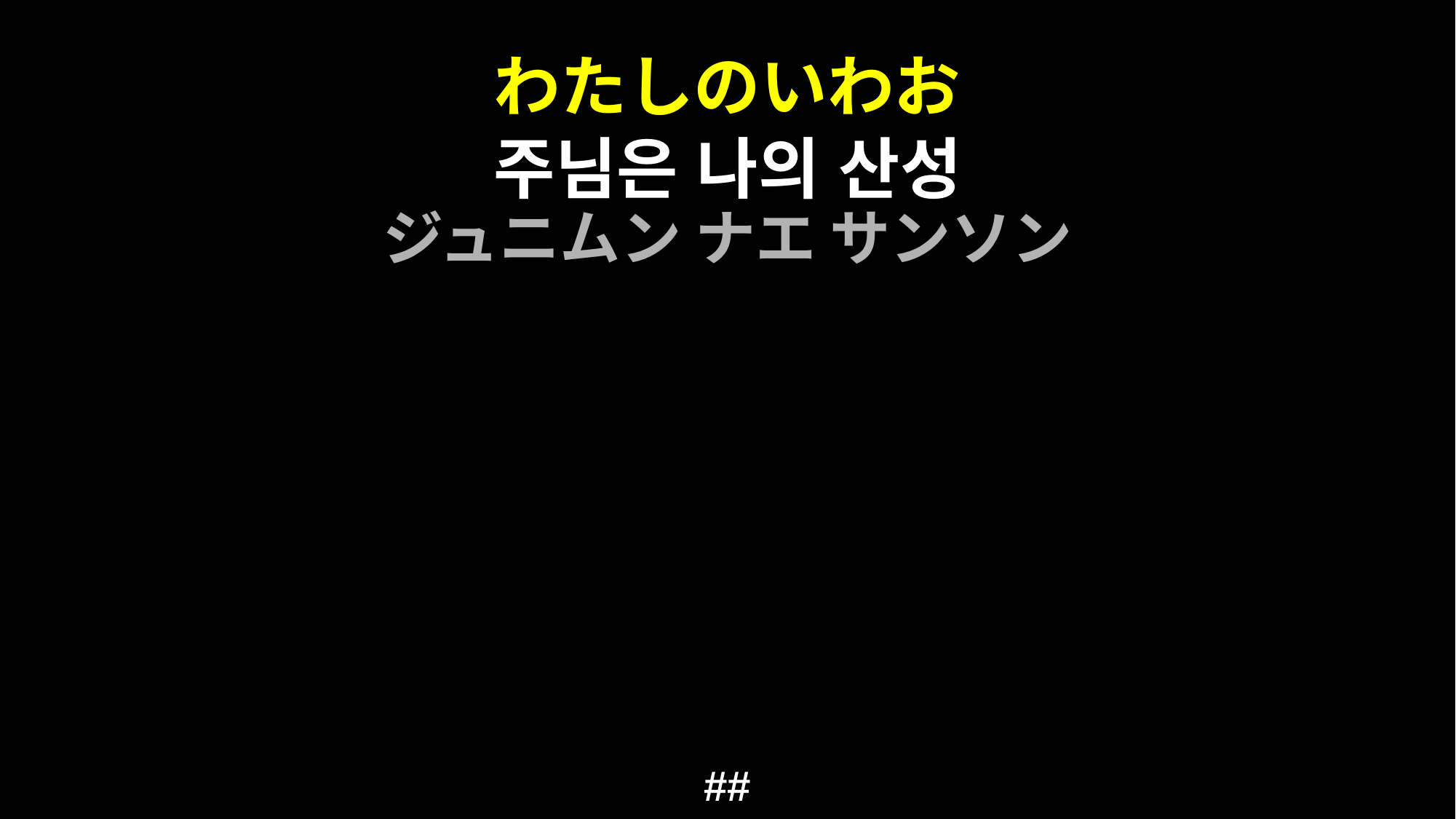

わたしのいわお
주님은 나의 산성
ジュニムン ナエ サンソン
##